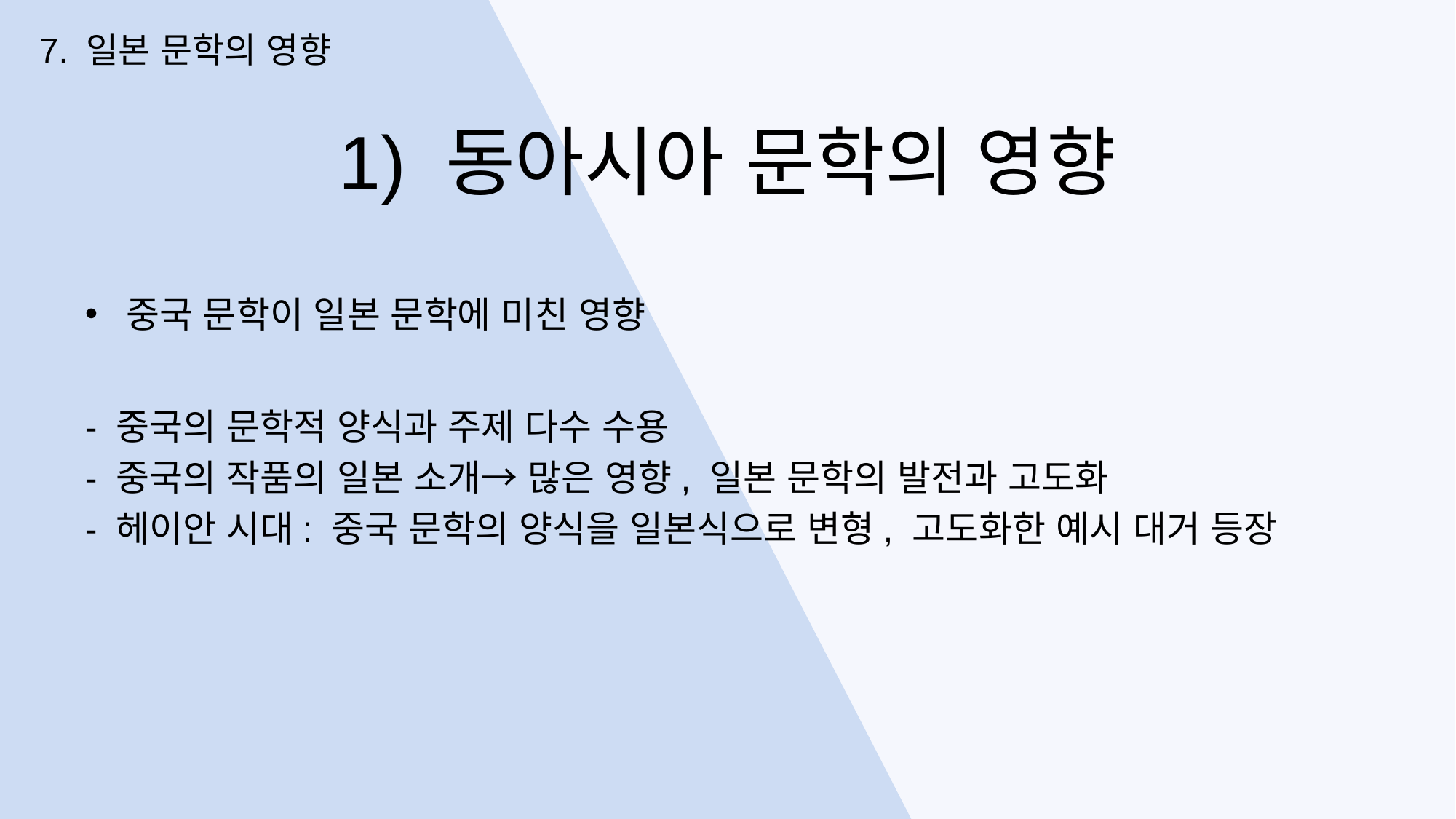

7. 일본 문학의 영향
1) 동아시아 문학의 영향
중국 문학이 일본 문학에 미친 영향

- 중국의 문학적 양식과 주제 다수 수용
- 중국의 작품의 일본 소개→ 많은 영향, 일본 문학의 발전과 고도화
- 헤이안 시대: 중국 문학의 양식을 일본식으로 변형, 고도화한 예시 대거 등장